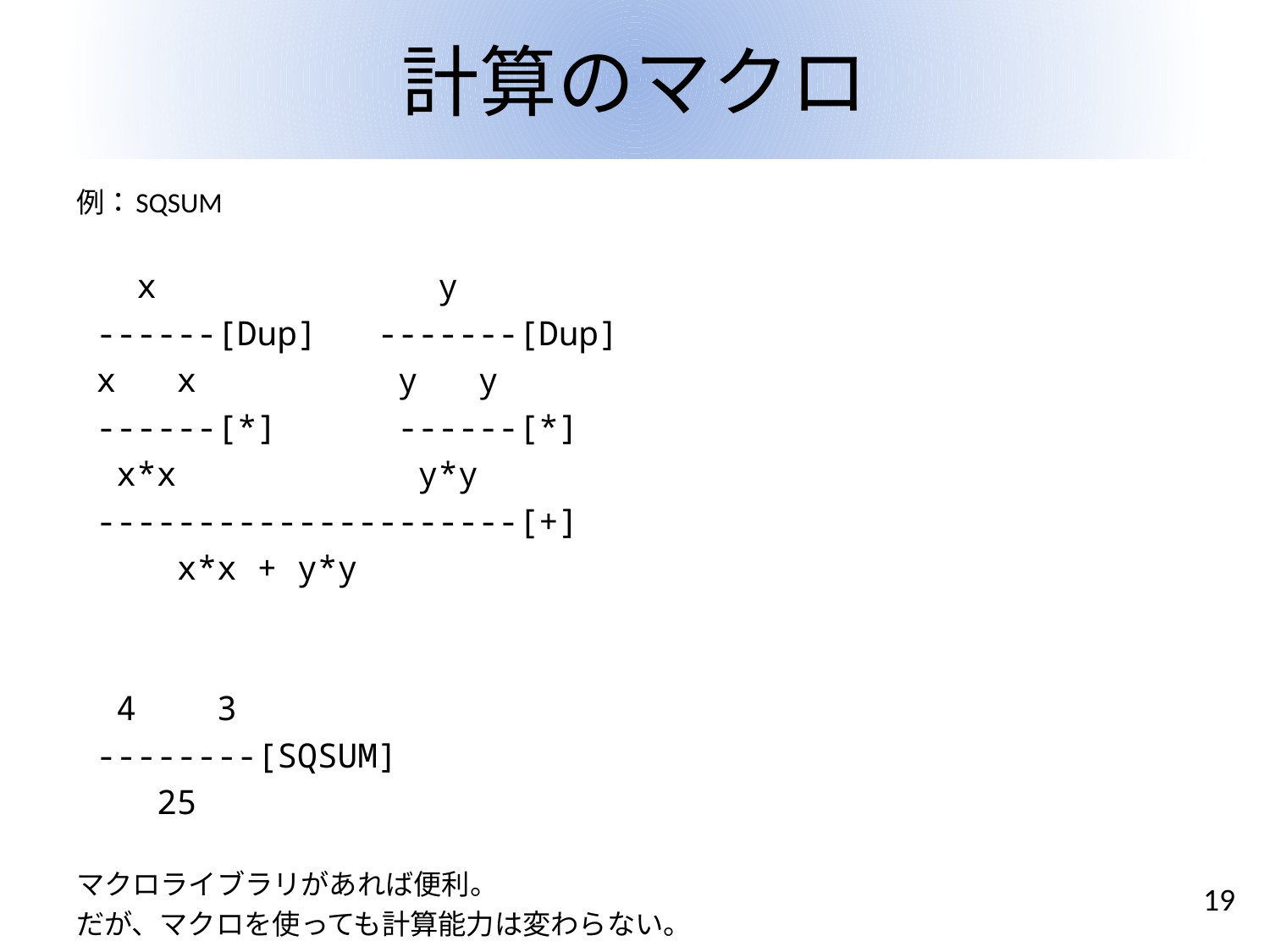

# 計算のマクロ
例：SQSUM

   x              y
 ------[Dup]   -------[Dup]
 x   x          y   y
 ------[*]      ------[*]
  x*x            y*y
 ---------------------[+]
     x*x + y*y

  4    3
 --------[SQSUM]
    25

マクロライブラリがあれば便利。
だが、マクロを使っても計算能力は変わらない。

19